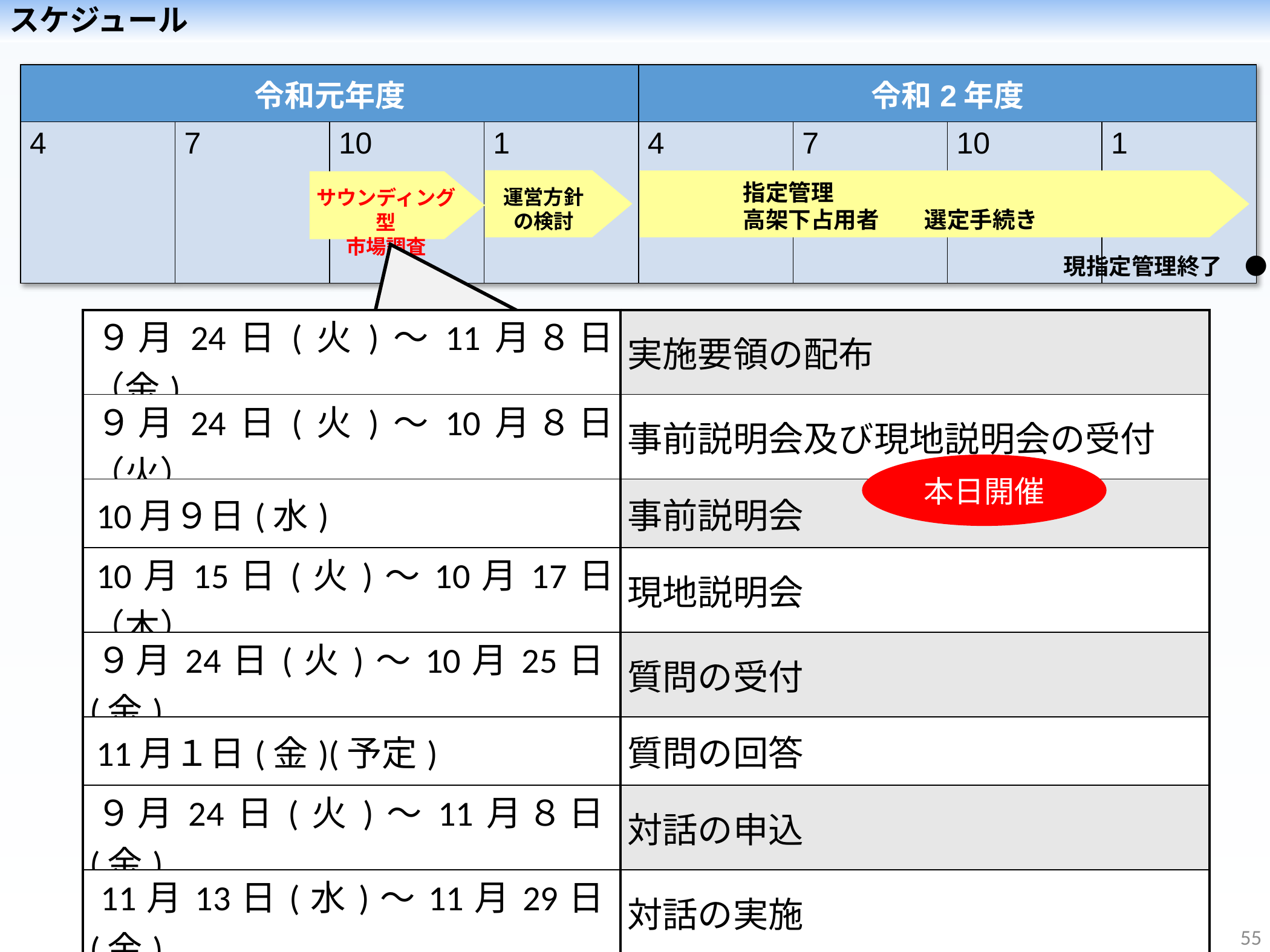

スケジュール
| 令和元年度 |  |  |  | 令和2年度 |  |  |  |
| --- | --- | --- | --- | --- | --- | --- | --- |
| 4 | 7 | 10 | 1 | 4 | 7 | 10 | 1 |

指定管理
高架下占用者　　選定手続き
運営方針
の検討

サウンディング型
市場調査
現指定管理終了　●
| ９月24日(火)～11月８日（金) | 実施要領の配布 |
| --- | --- |
| ９月24日(火)～10月８日（火） | 事前説明会及び現地説明会の受付 |
| 10月９日(水) | 事前説明会 |
| 10月15日(火)～10月17日（木） | 現地説明会 |
| ９月24日(火)～10月25日(金) | 質問の受付 |
| 11月１日(金)(予定) | 質問の回答 |
| ９月24日(火)～11月８日(金) | 対話の申込 |
| 11月13日(水)～11月29日(金) | 対話の実施 |
| 1月上旬～1月中旬（予定） | 実施結果概要の公表 |

本日開催
55